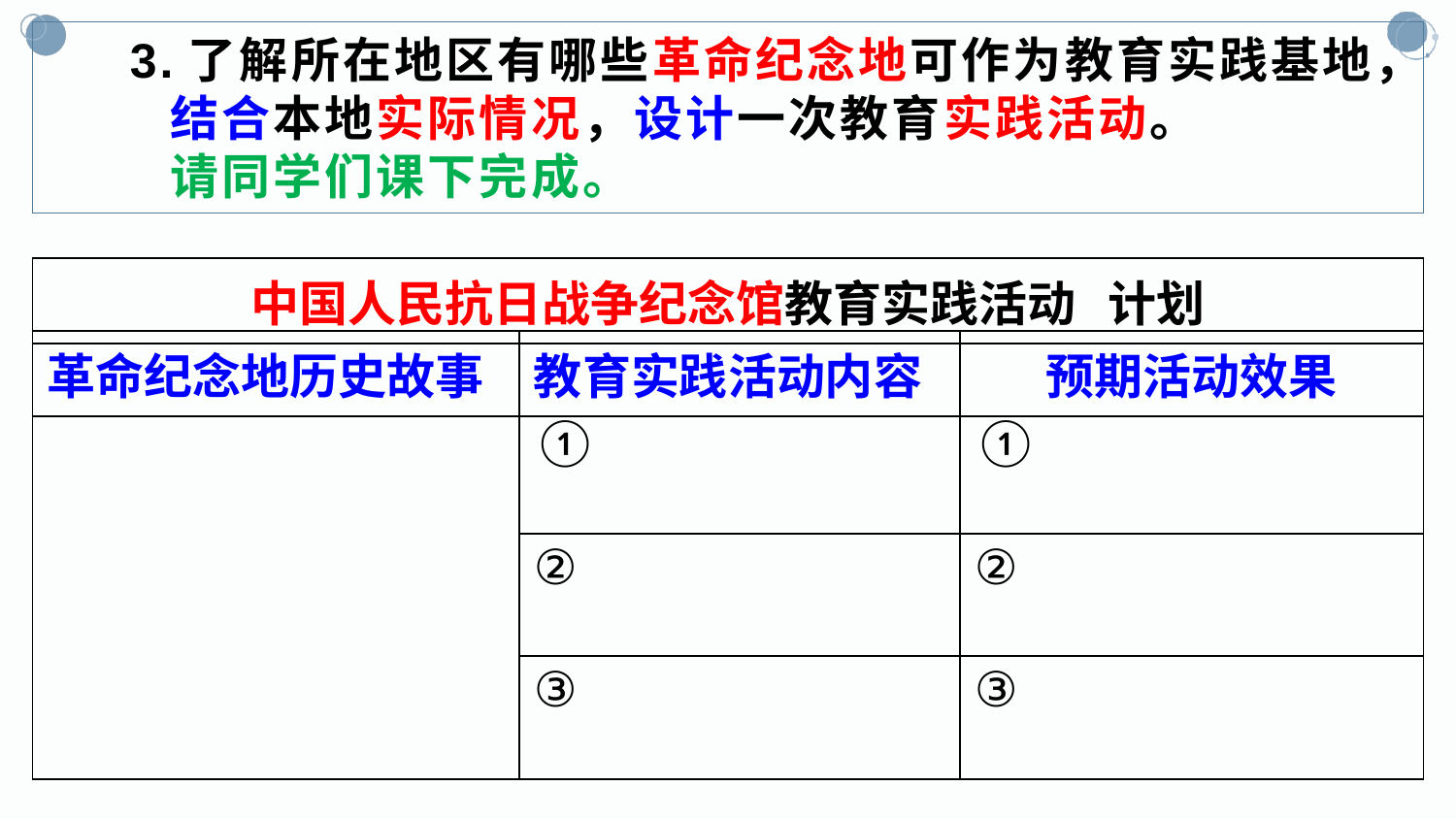

3.了解所在地区有哪些革命纪念地可作为教育实践基地，
        结合本地实际情况，设计一次教育实践活动。
        请同学们课下完成。
| 中国人民抗日战争纪念馆教育实践活动 计划 |
| --- |
| 革命纪念地历史故事 | 教育实践活动内容 | 预期活动效果 |
| --- | --- | --- |
|  | ① | ① |
|  | ② | ② |
|  | ③ | ③ |